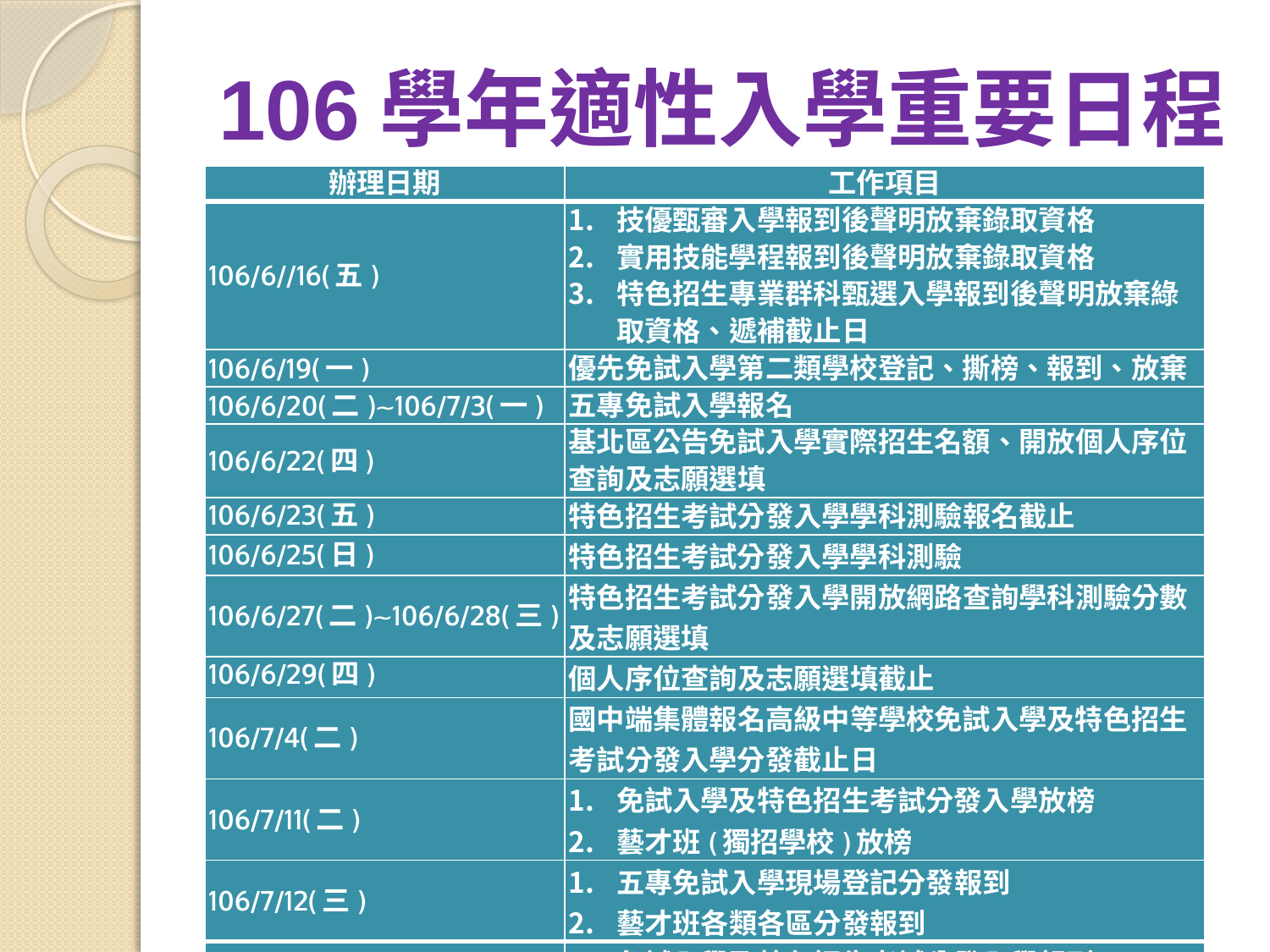

# 106學年適性入學重要日程
| 辦理日期 | 工作項目 |
| --- | --- |
| 106/6//16(五) | 技優甄審入學報到後聲明放棄錄取資格 實用技能學程報到後聲明放棄錄取資格 特色招生專業群科甄選入學報到後聲明放棄綠取資格、遞補截止日 |
| 106/6/19(一) | 優先免試入學第二類學校登記、撕榜、報到、放棄 |
| 106/6/20(二)~106/7/3(一) | 五專免試入學報名 |
| 106/6/22(四) | 基北區公告免試入學實際招生名額、開放個人序位查詢及志願選填 |
| 106/6/23(五) | 特色招生考試分發入學學科測驗報名截止 |
| 106/6/25(日) | 特色招生考試分發入學學科測驗 |
| 106/6/27(二)~106/6/28(三) | 特色招生考試分發入學開放網路查詢學科測驗分數及志願選填 |
| 106/6/29(四) | 個人序位查詢及志願選填截止 |
| 106/7/4(二) | 國中端集體報名高級中等學校免試入學及特色招生考試分發入學分發截止日 |
| 106/7/11(二) | 免試入學及特色招生考試分發入學放榜 藝才班(獨招學校)放榜 |
| 106/7/12(三) | 五專免試入學現場登記分發報到 藝才班各類各區分發報到 |
| 106/7/13(四) | 免試入學及特色招生考試分發入學報到 藝才班(獨招學校)報到 |